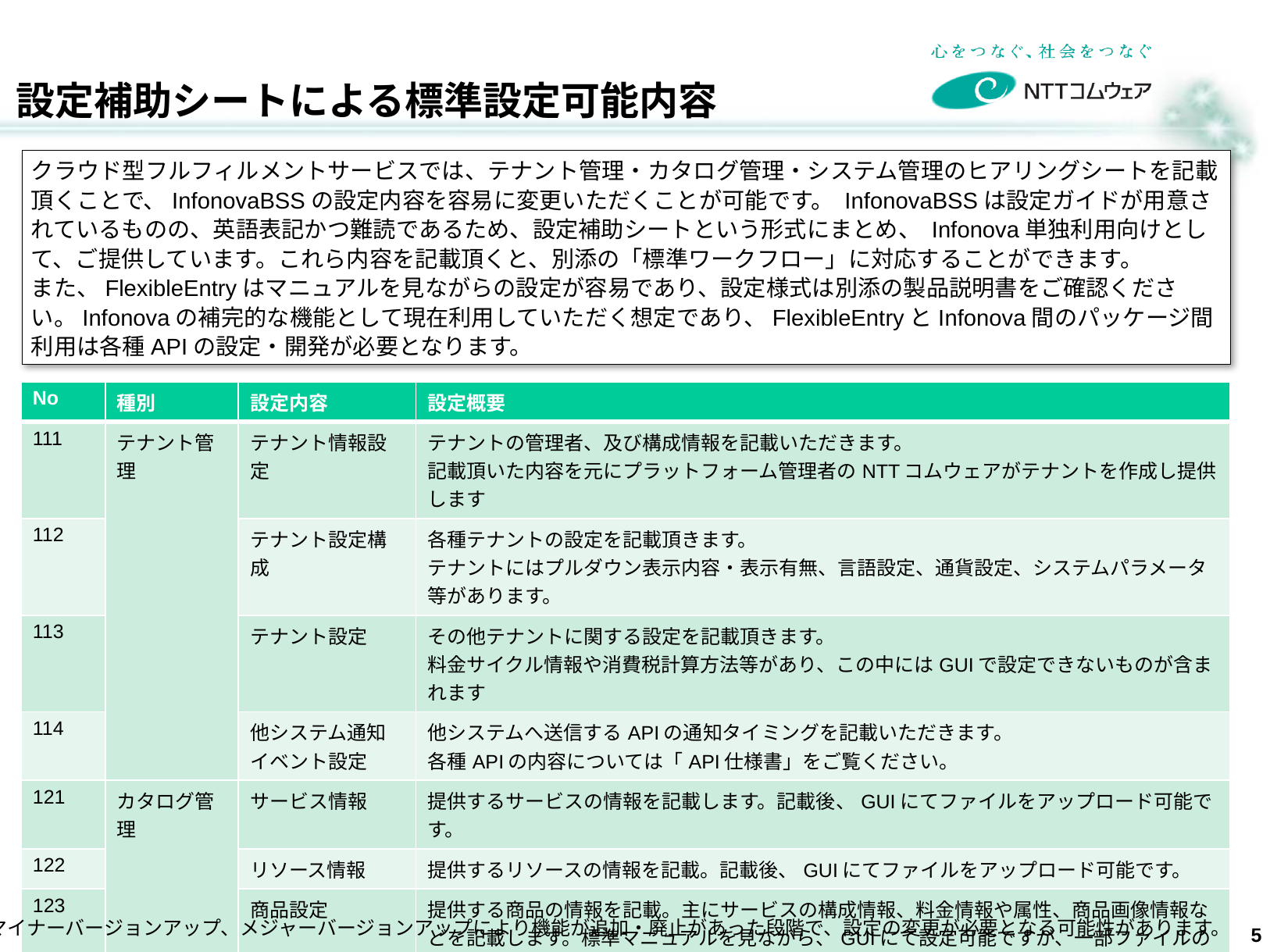

設定補助シートによる標準設定可能内容
クラウド型フルフィルメントサービスでは、テナント管理・カタログ管理・システム管理のヒアリングシートを記載頂くことで、InfonovaBSSの設定内容を容易に変更いただくことが可能です。 InfonovaBSSは設定ガイドが用意されているものの、英語表記かつ難読であるため、設定補助シートという形式にまとめ、 Infonova単独利用向けとして、ご提供しています。これら内容を記載頂くと、別添の「標準ワークフロー」に対応することができます。
また、FlexibleEntryはマニュアルを見ながらの設定が容易であり、設定様式は別添の製品説明書をご確認ください。Infonovaの補完的な機能として現在利用していただく想定であり、FlexibleEntryとInfonova間のパッケージ間利用は各種APIの設定・開発が必要となります。
| No | 種別 | 設定内容 | 設定概要 |
| --- | --- | --- | --- |
| 111 | テナント管理 | テナント情報設定 | テナントの管理者、及び構成情報を記載いただきます。 記載頂いた内容を元にプラットフォーム管理者のNTTコムウェアがテナントを作成し提供します |
| 112 |  | テナント設定構成 | 各種テナントの設定を記載頂きます。 テナントにはプルダウン表示内容・表示有無、言語設定、通貨設定、システムパラメータ等があります。 |
| 113 |  | テナント設定 | その他テナントに関する設定を記載頂きます。 料金サイクル情報や消費税計算方法等があり、この中にはGUIで設定できないものが含まれます |
| 114 |  | 他システム通知イベント設定 | 他システムへ送信するAPIの通知タイミングを記載いただきます。 各種APIの内容については「API仕様書」をご覧ください。 |
| 121 | カタログ管理 | サービス情報 | 提供するサービスの情報を記載します。記載後、GUIにてファイルをアップロード可能です。 |
| 122 |  | リソース情報 | 提供するリソースの情報を記載。記載後、GUIにてファイルをアップロード可能です。 |
| 123 |  | 商品設定 | 提供する商品の情報を記載。主にサービスの構成情報、料金情報や属性、商品画像情報などを記載します。標準マニュアルを見ながら、GUIにて設定可能ですが、一部ファイルの編集が必要です。 |
| 125 |  | 卸顧客情報 | サプライヤからリセーラへ提供する顧客情報を記載します |
| 131 | システム管理 | ユーザ設定 | ユーザ・権限・チャネルに関する設定を記載します ユーザとチャネルはUIにて設定可能ですが、権限はAPIでのみ設定可能です |
| 151 |  | 認証設定 | ログイン時の認証に関する設定を記載します。こちらはGUIでの設定を開放していません。 |
上記はマイナーバージョンアップ、メジャーバージョンアップにより機能が追加・廃止があった段階で、設定の変更が必要となる可能性があります。